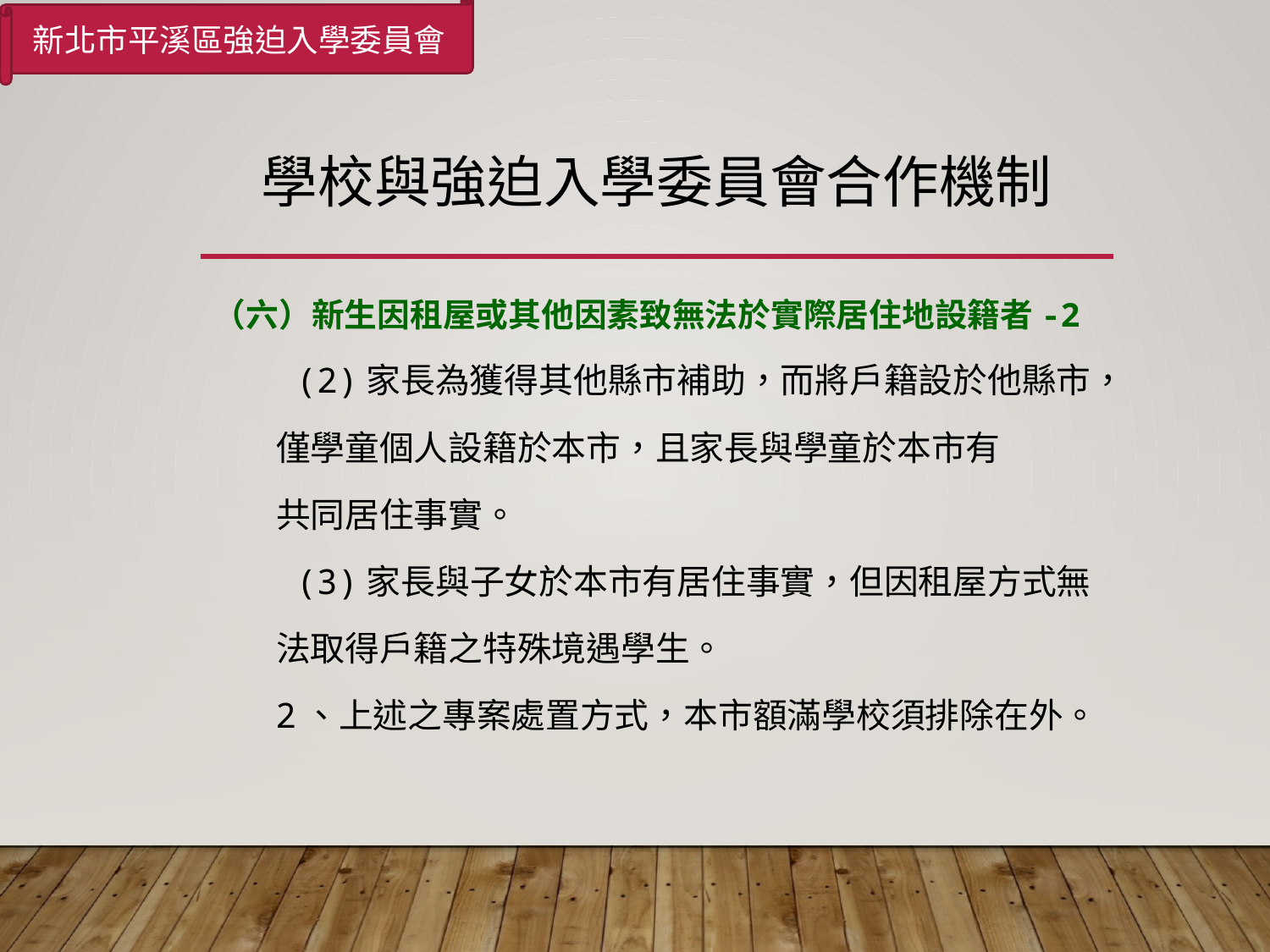

新北市平溪區強迫入學委員會
# 學校與強迫入學委員會合作機制
（六）新生因租屋或其他因素致無法於實際居住地設籍者-2
    (2)家長為獲得其他縣市補助，而將戶籍設於他縣市，
       僅學童個人設籍於本市，且家長與學童於本市有
       共同居住事實。
    (3)家長與子女於本市有居住事實，但因租屋方式無
       法取得戶籍之特殊境遇學生。
   2、上述之專案處置方式，本市額滿學校須排除在外。